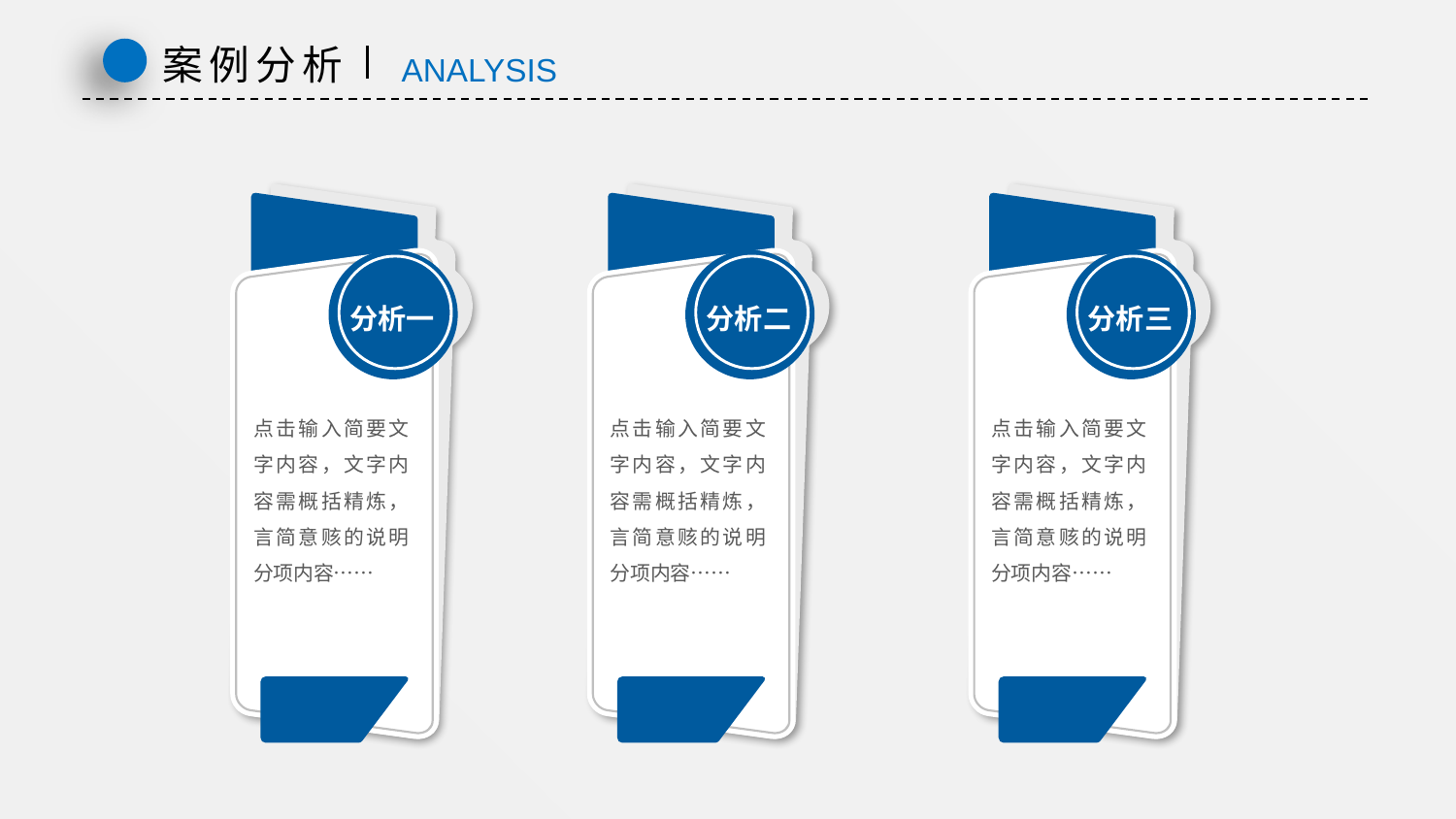

案例分析

ANALYSIS

分析一

分析二

分析三

点击输入简要文字内容，文字内容需概括精炼，言简意赅的说明分项内容……
点击输入简要文字内容，文字内容需概括精炼，言简意赅的说明分项内容……
点击输入简要文字内容，文字内容需概括精炼，言简意赅的说明分项内容……
延时符